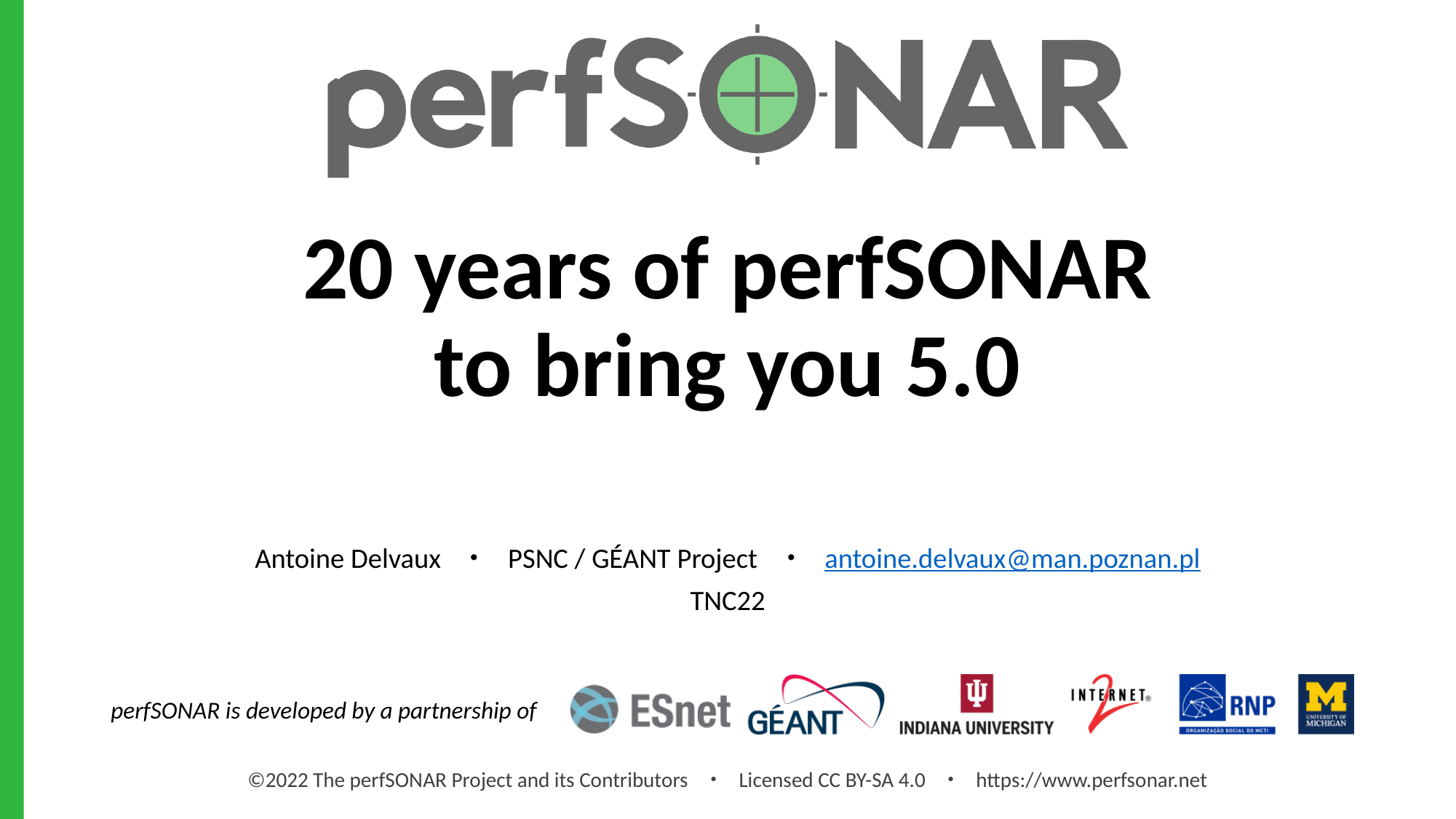

# 20 years of perfSONAR to bring you 5.0
Antoine Delvaux  ・  PSNC / GÉANT Project  ・  antoine.delvaux@man.poznan.pl
TNC22
©2022 The perfSONAR Project and its Contributors  ・  Licensed CC BY-SA 4.0  ・  https://www.perfsonar.net